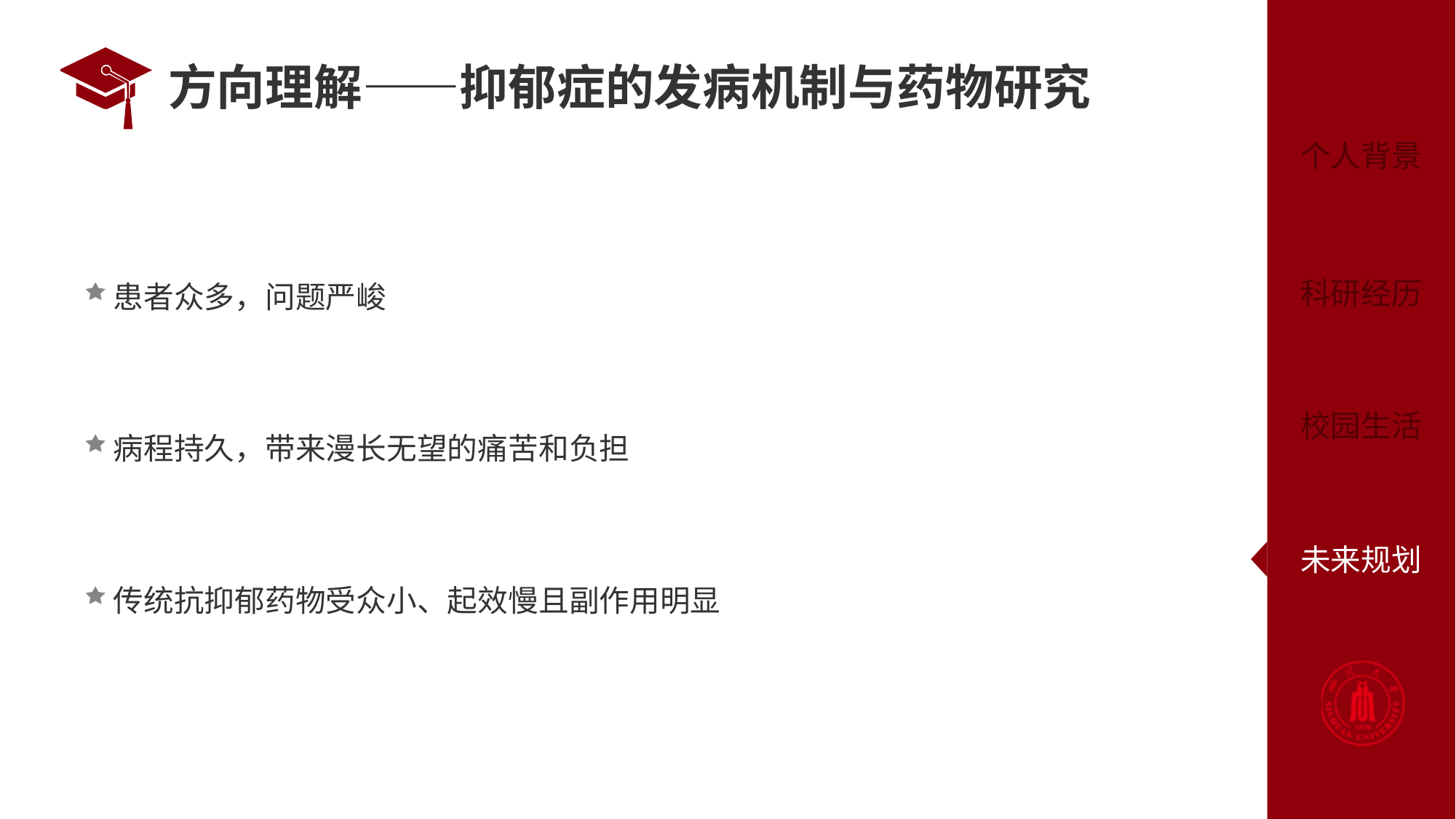

# 方向理解——抑郁症的发病机制与药物研究
患者众多，问题严峻

病程持久，带来漫长无望的痛苦和负担

传统抗抑郁药物受众小、起效慢且副作用明显